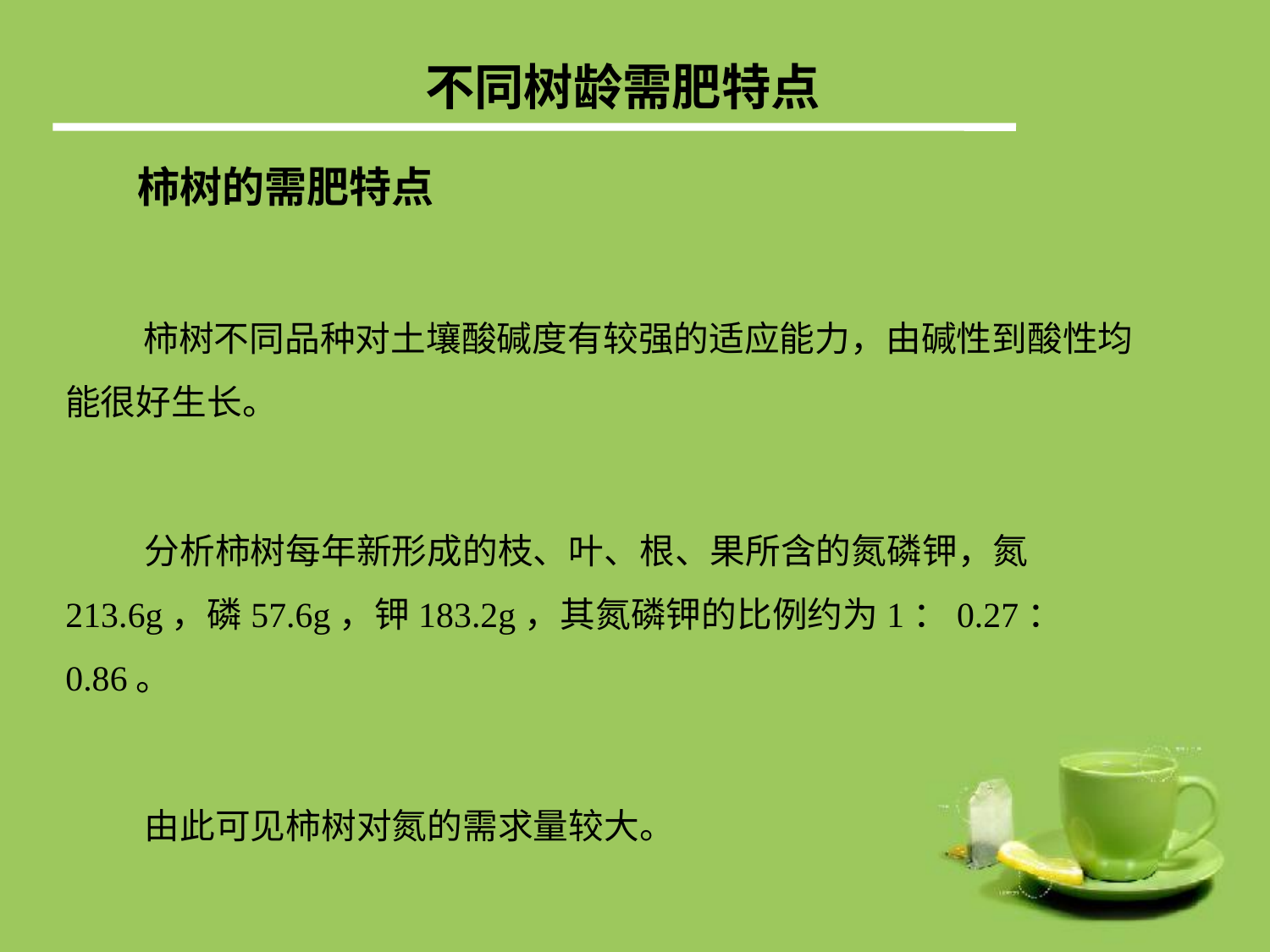

不同树龄需肥特点

         柿树的需肥特点

　　  柿树不同品种对土壤酸碱度有较强的适应能力，由碱性到酸性均能很好生长。

         分析柿树每年新形成的枝、叶、根、果所含的氮磷钾，氮213.6g，磷57.6g，钾183.2g，其氮磷钾的比例约为1：0.27：0.86。

         由此可见柿树对氮的需求量较大。